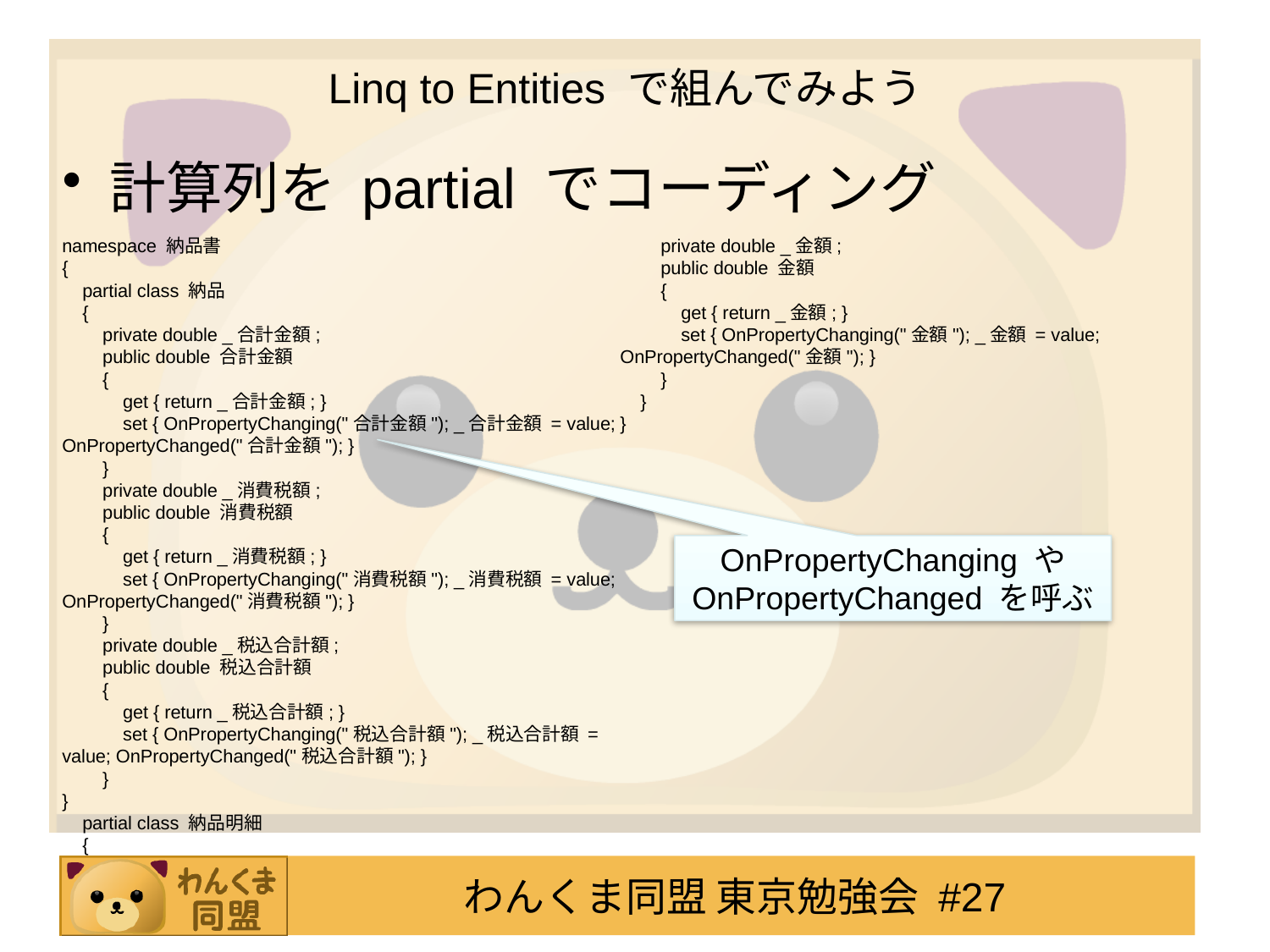

# Linq to Entities で組んでみよう
計算列を partial でコーディング
namespace 納品書
{
    partial class 納品
    {
        private double _合計金額;
        public double 合計金額
        {
            get { return _合計金額; }
            set { OnPropertyChanging("合計金額"); _合計金額 = value; OnPropertyChanged("合計金額"); }
        }
        private double _消費税額;
        public double 消費税額
        {
            get { return _消費税額; }
            set { OnPropertyChanging("消費税額"); _消費税額 = value; OnPropertyChanged("消費税額"); }
        }
        private double _税込合計額;
        public double 税込合計額
        {
            get { return _税込合計額; }
            set { OnPropertyChanging("税込合計額"); _税込合計額 = value; OnPropertyChanged("税込合計額"); }
        }
}
    partial class 納品明細
    {
        private double _金額;
        public double 金額
        {
            get { return _金額; }
            set { OnPropertyChanging("金額"); _金額 = value; OnPropertyChanged("金額"); }
        }
    }
}
OnPropertyChanging や
OnPropertyChanged を呼ぶ